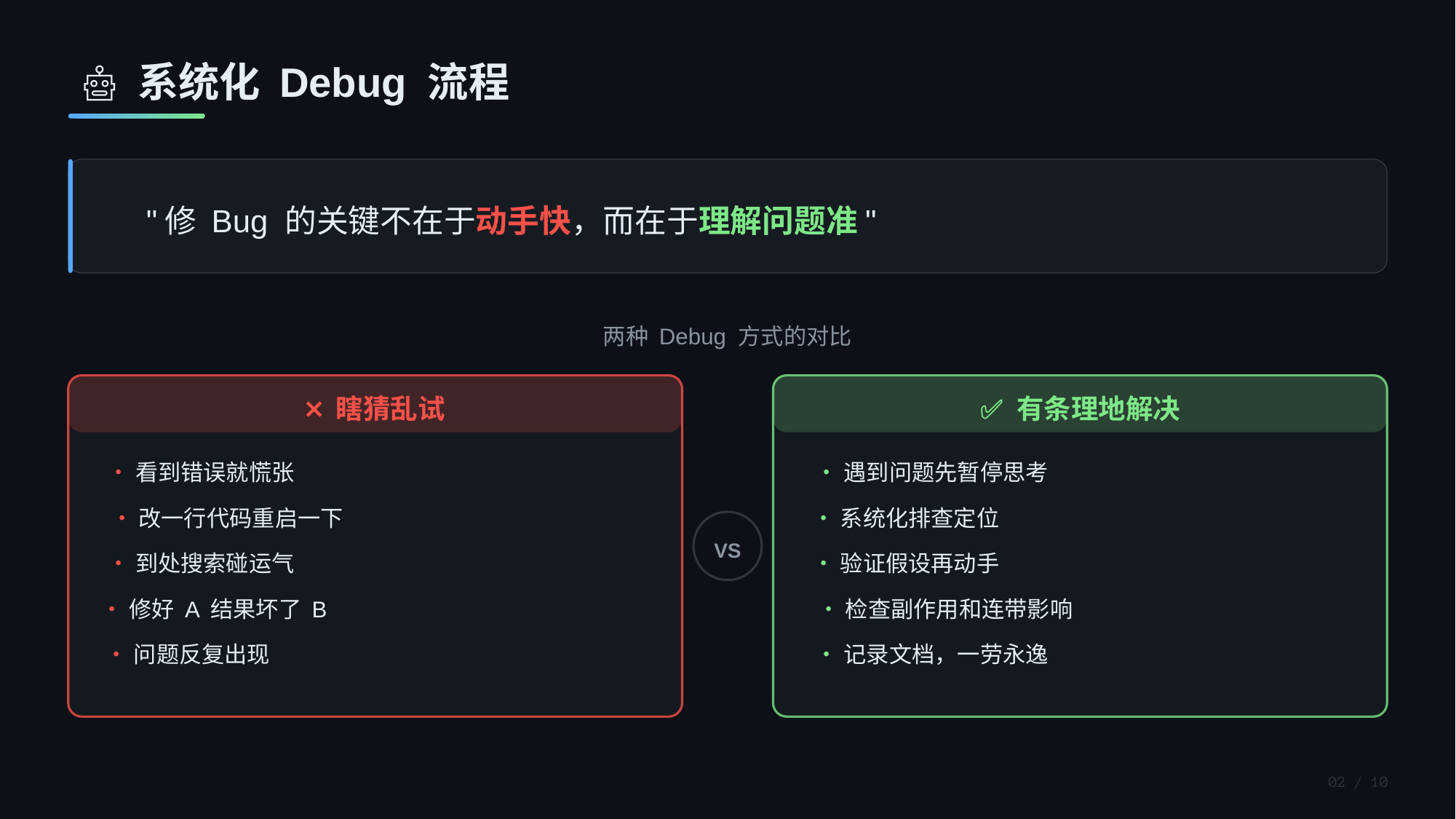

🤖 系统化 Debug 流程

"修 Bug 的关键不在于动手快，而在于理解问题准"
两种 Debug 方式的对比

❌ 瞎猜乱试
•看到错误就慌张
•改一行代码重启一下
•到处搜索碰运气
•修好 A 结果坏了 B
•问题反复出现

✅ 有条理地解决
•遇到问题先暂停思考
•系统化排查定位
•验证假设再动手
•检查副作用和连带影响
•记录文档，一劳永逸

VS
02 / 10